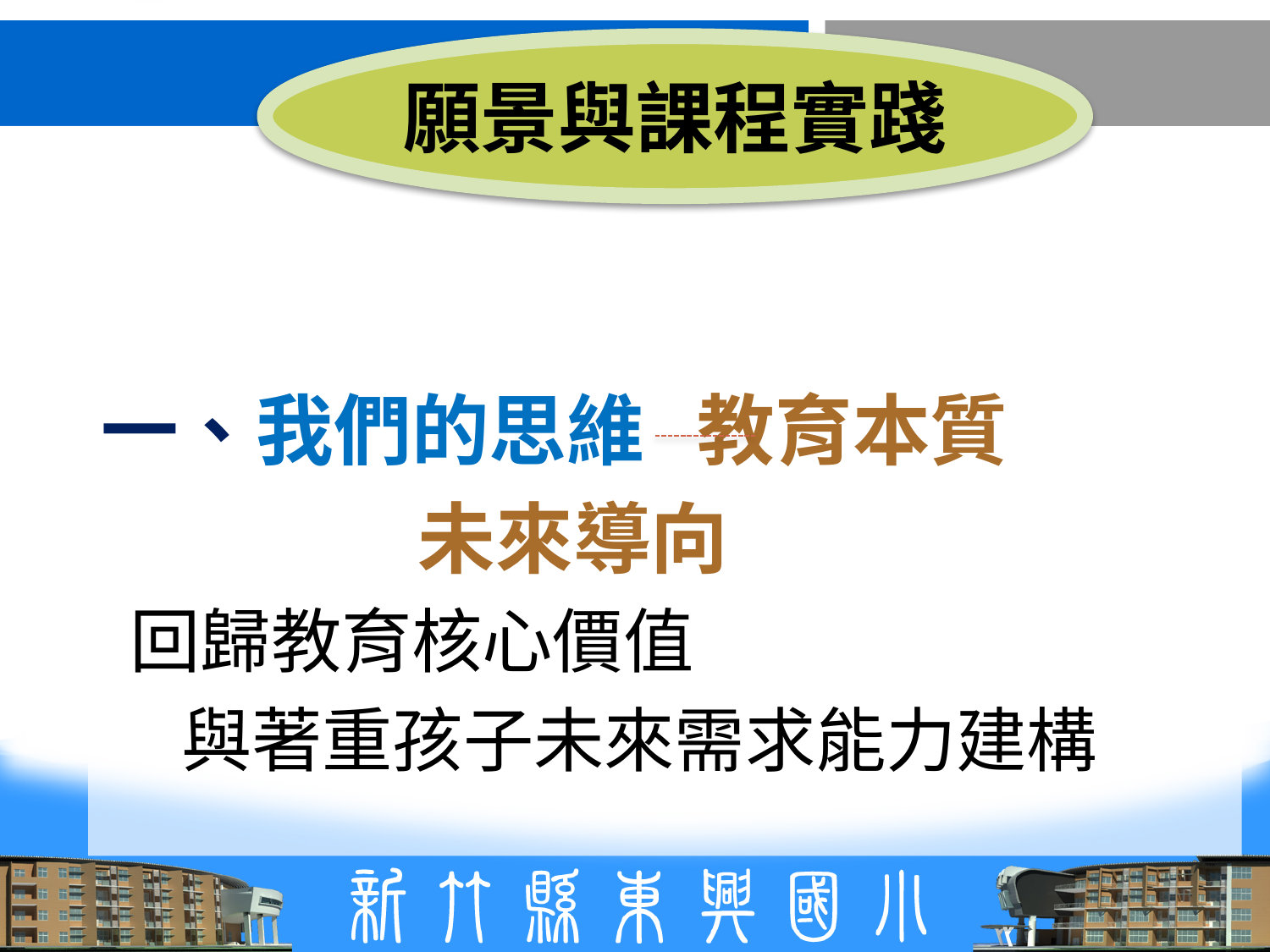

願景與課程實踐

一、我們的思維   教育本質
                 未來導向
  回歸教育核心價值
    與著重孩子未來需求能力建構